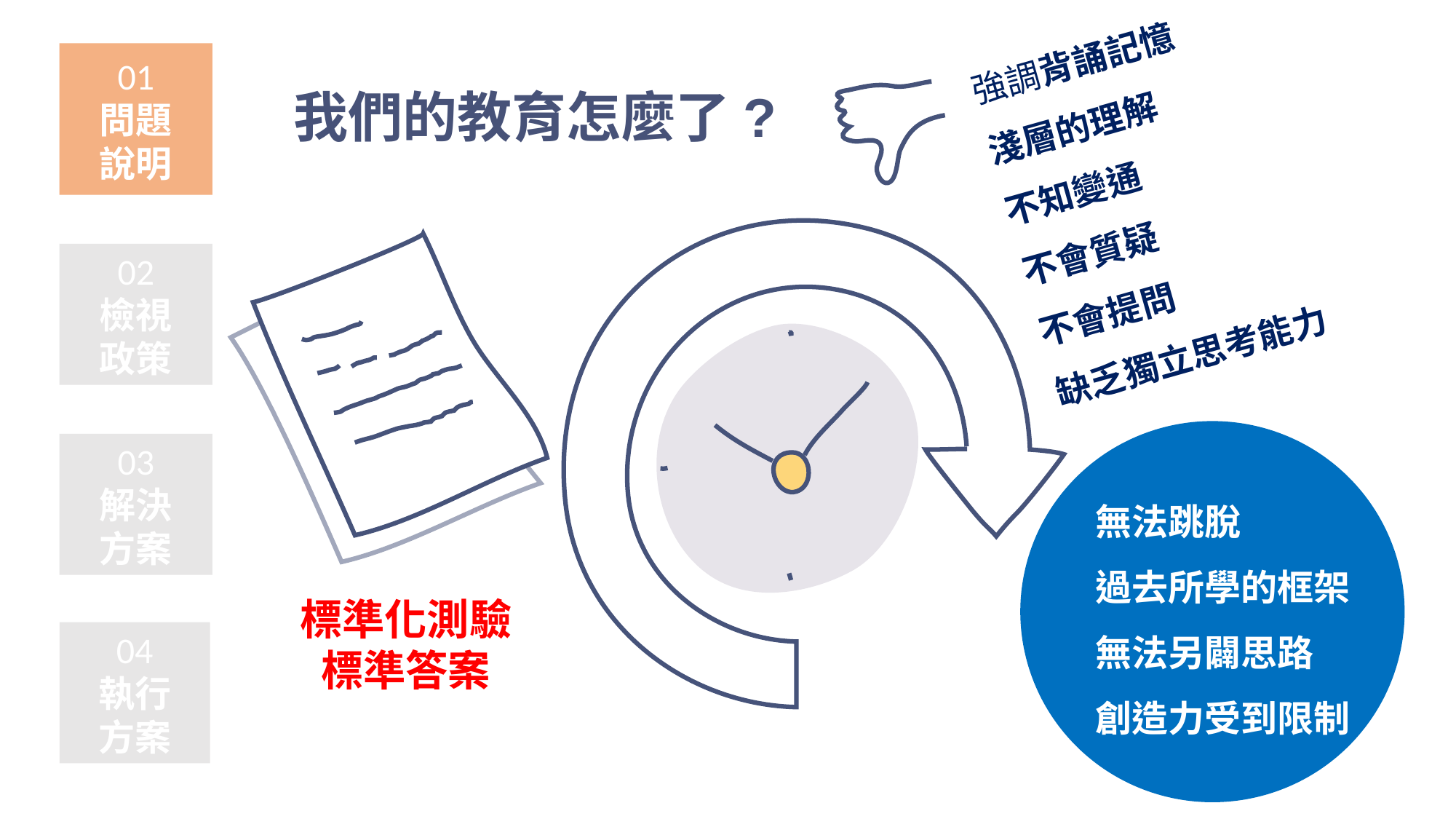

強調背誦記憶
淺層的理解
不知變通
不會質疑
不會提問
缺乏獨立思考能力
01
問題
說明
我們的教育怎麼了?

02
檢視
政策

03
解決
方案
無法跳脫
過去所學的框架
無法另闢思路
創造力受到限制

標準化測驗
標準答案
04
執行
方案